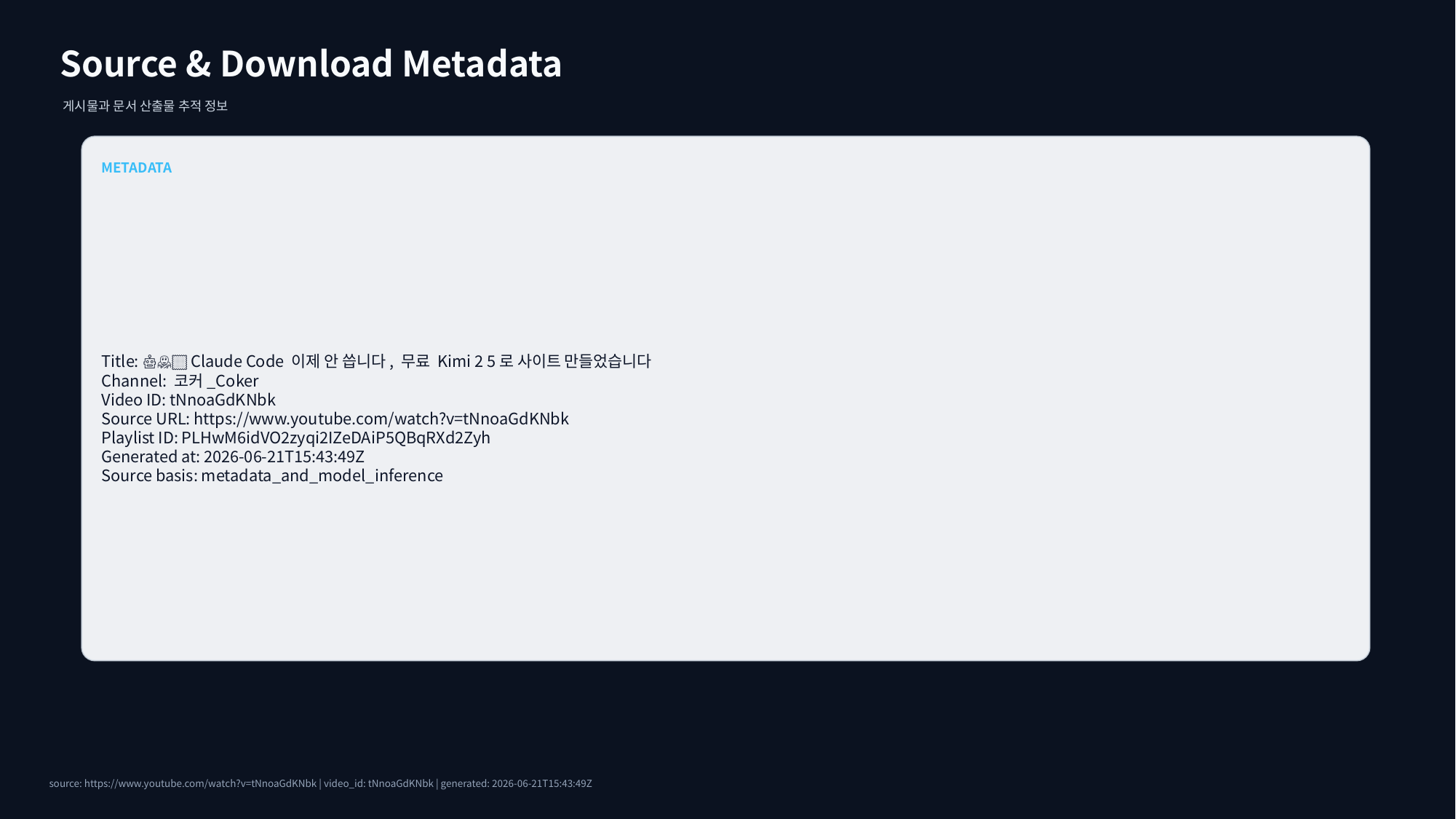

Source & Download Metadata
게시물과 문서 산출물 추적 정보

METADATA
Title: 🤖🙅🏻 Claude Code 이제 안 씁니다, 무료 Kimi 2 5로 사이트 만들었습니다
Channel: 코커_Coker
Video ID: tNnoaGdKNbk
Source URL: https://www.youtube.com/watch?v=tNnoaGdKNbk
Playlist ID: PLHwM6idVO2zyqi2IZeDAiP5QBqRXd2Zyh
Generated at: 2026-06-21T15:43:49Z
Source basis: metadata_and_model_inference
source: https://www.youtube.com/watch?v=tNnoaGdKNbk | video_id: tNnoaGdKNbk | generated: 2026-06-21T15:43:49Z